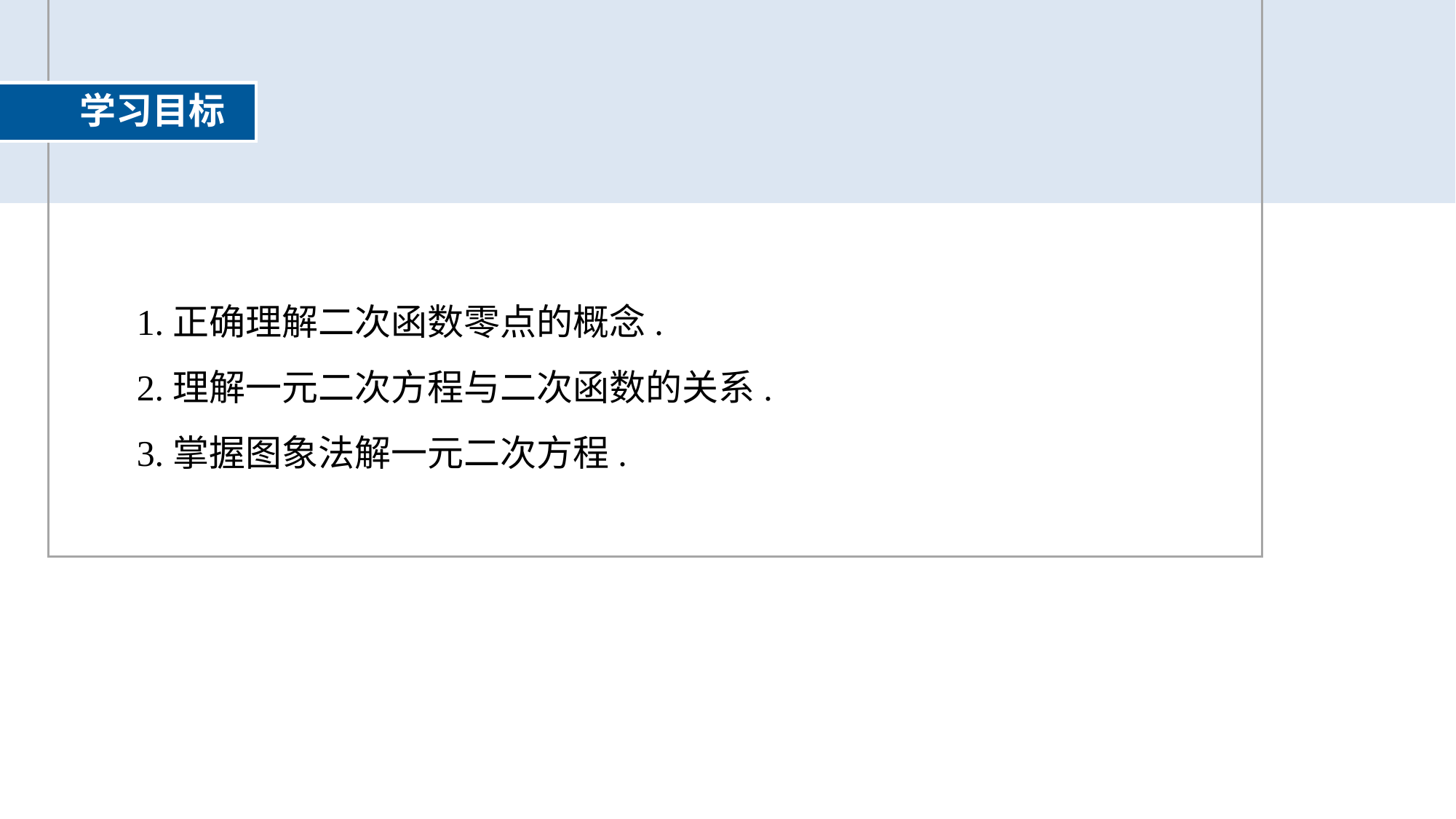

学习目标

1.正确理解二次函数零点的概念.
2.理解一元二次方程与二次函数的关系.
3.掌握图象法解一元二次方程.